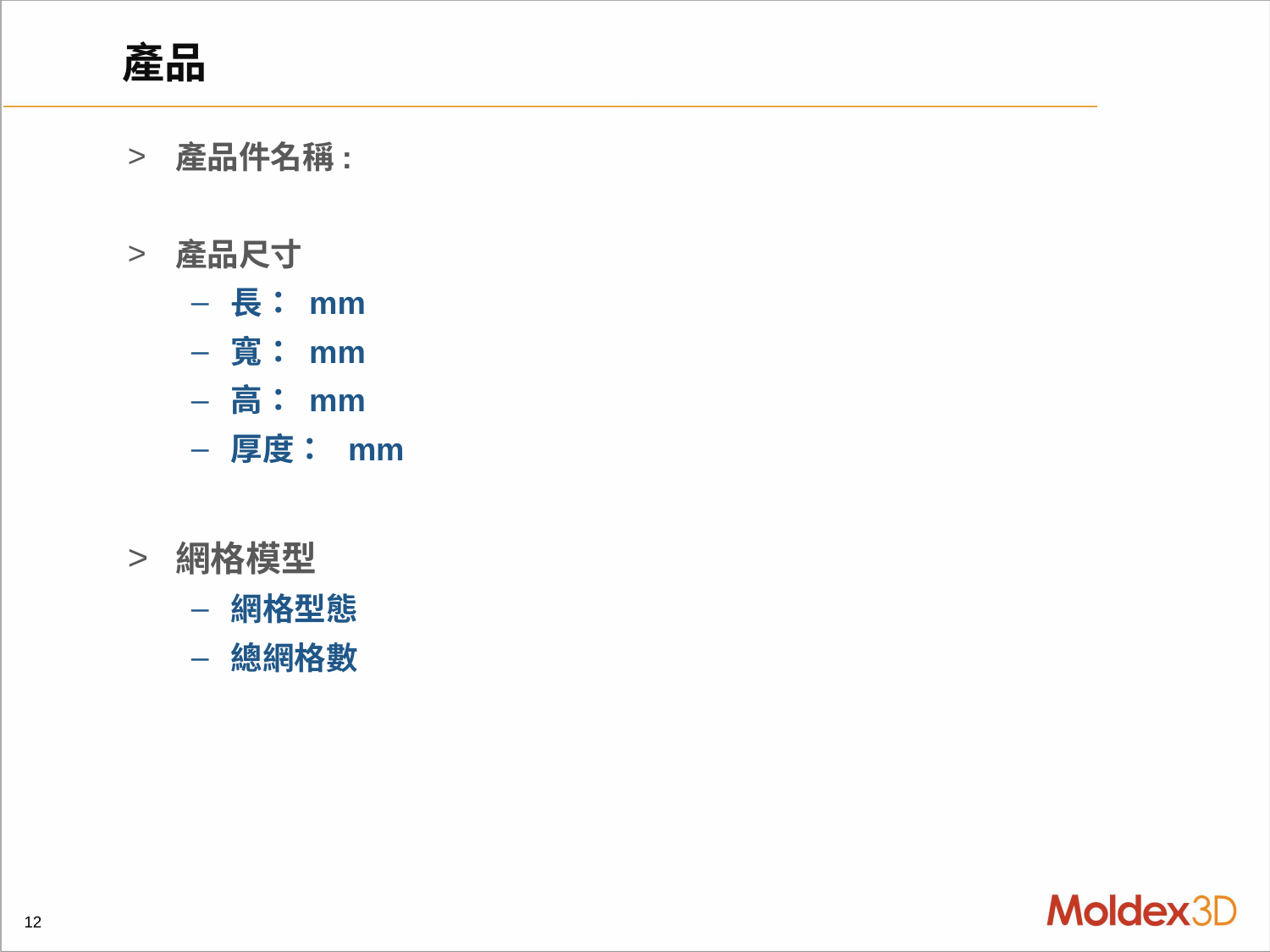

# 產品
產品件名稱:

產品尺寸
長： mm
寬： mm
高： mm
厚度：  mm

網格模型
網格型態
總網格數